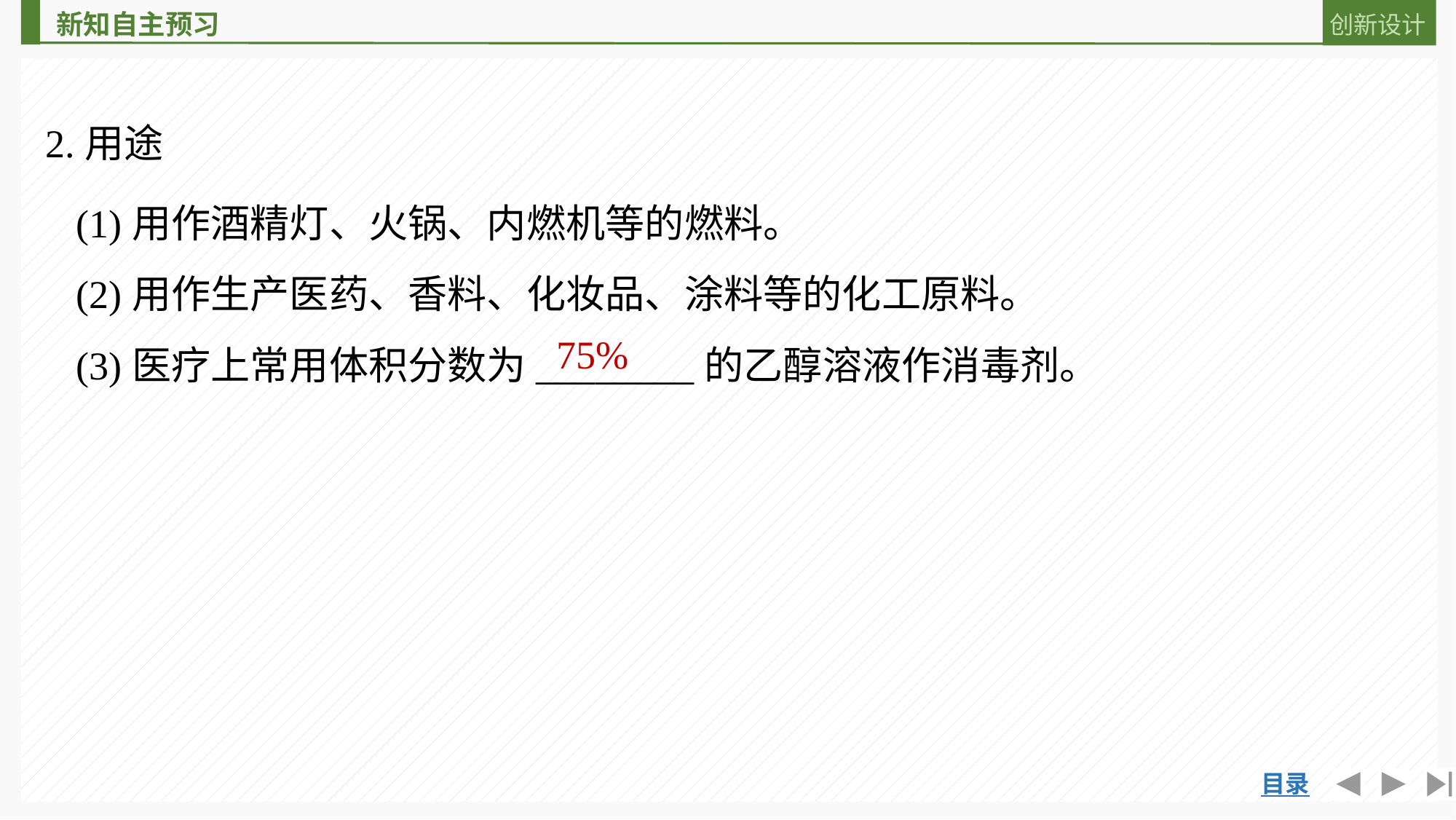

2.用途
(1)用作酒精灯、火锅、内燃机等的燃料。
(2)用作生产医药、香料、化妆品、涂料等的化工原料。
(3)医疗上常用体积分数为________的乙醇溶液作消毒剂。
75%